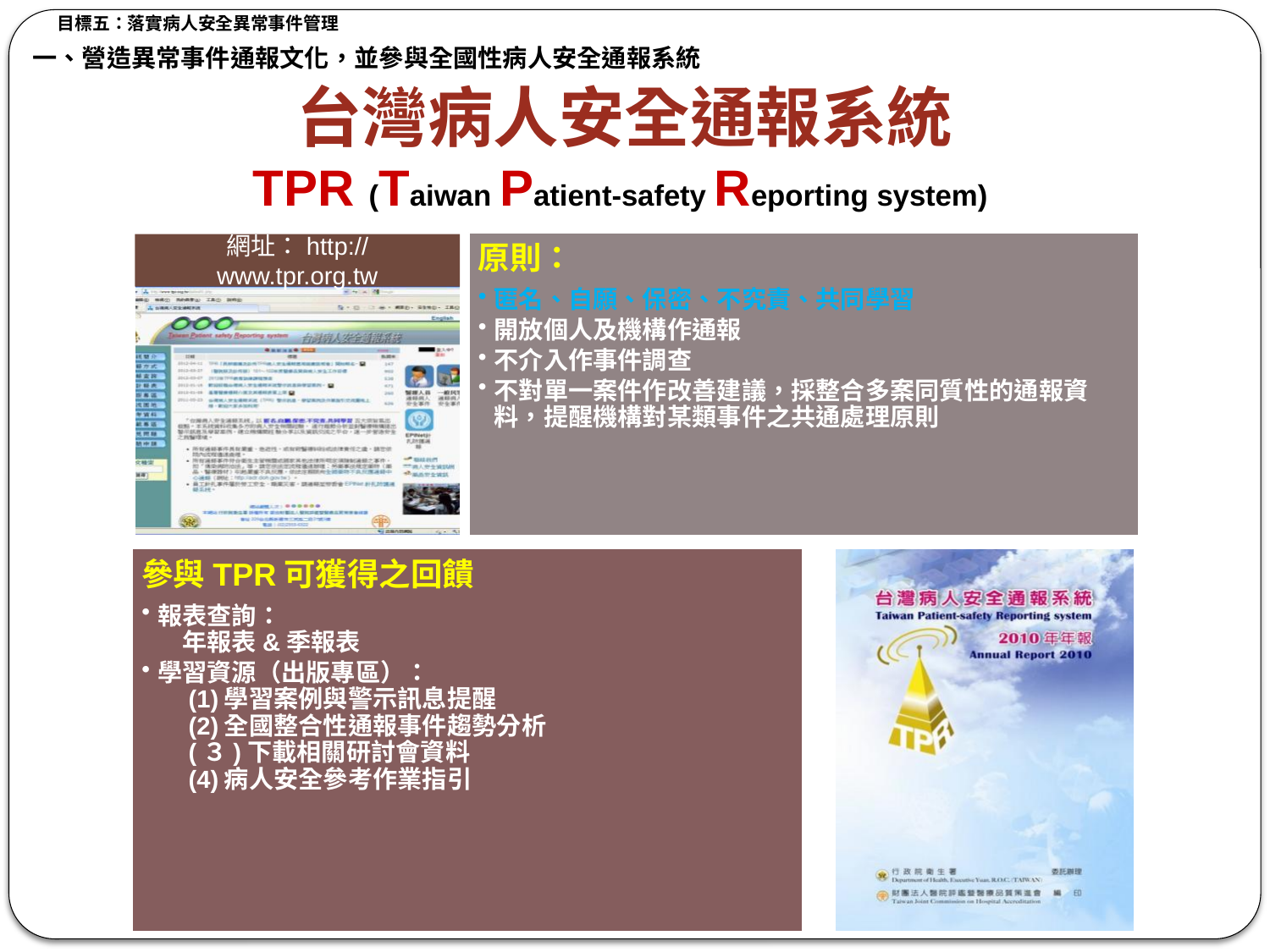

一、營造異常事件通報文化，並參與全國性病人安全通報系統
# 台灣病人安全通報系統 TPR (Taiwan Patient-safety Reporting system)
原則：
匿名、自願、保密、不究責、共同學習
開放個人及機構作通報
不介入作事件調查
不對單一案件作改善建議，採整合多案同質性的通報資料，提醒機構對某類事件之共通處理原則
參與TPR可獲得之回饋
報表查詢：
　年報表&季報表
學習資源（出版專區）：
　(1)學習案例與警示訊息提醒
　(2)全國整合性通報事件趨勢分析
　(３)下載相關研討會資料
　(4)病人安全參考作業指引
網址：http://www.tpr.org.tw